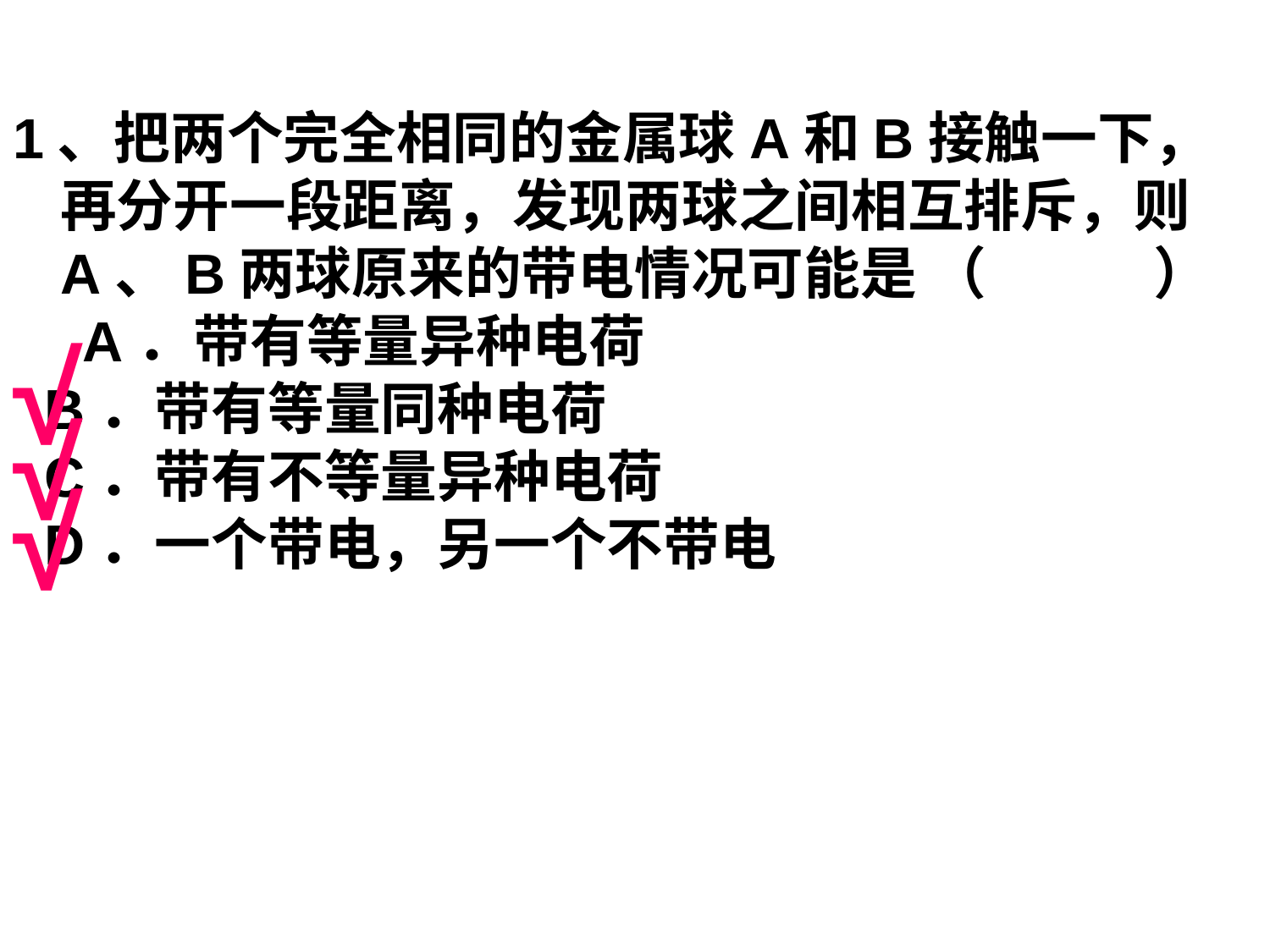

1、把两个完全相同的金属球A和B接触一下，再分开一段距离，发现两球之间相互排斥，则A、B两球原来的带电情况可能是 （             ）
　A．带有等量异种电荷
  B．带有等量同种电荷
  C．带有不等量异种电荷
  D．一个带电，另一个不带电
 √
 √
 √